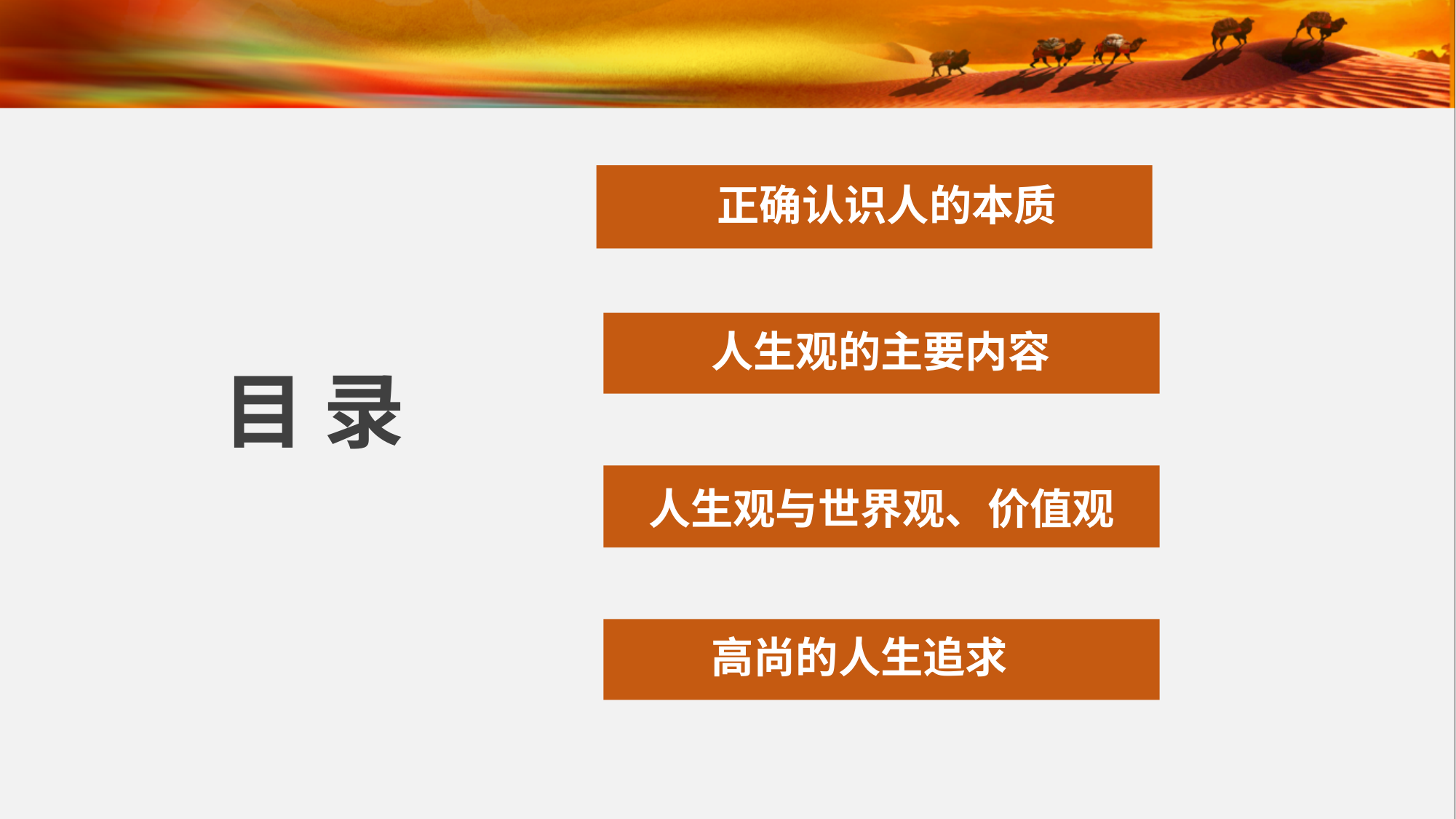

正确认识人的本质

人生观的主要内容
目 录

人生观与世界观、价值观

高尚的人生追求